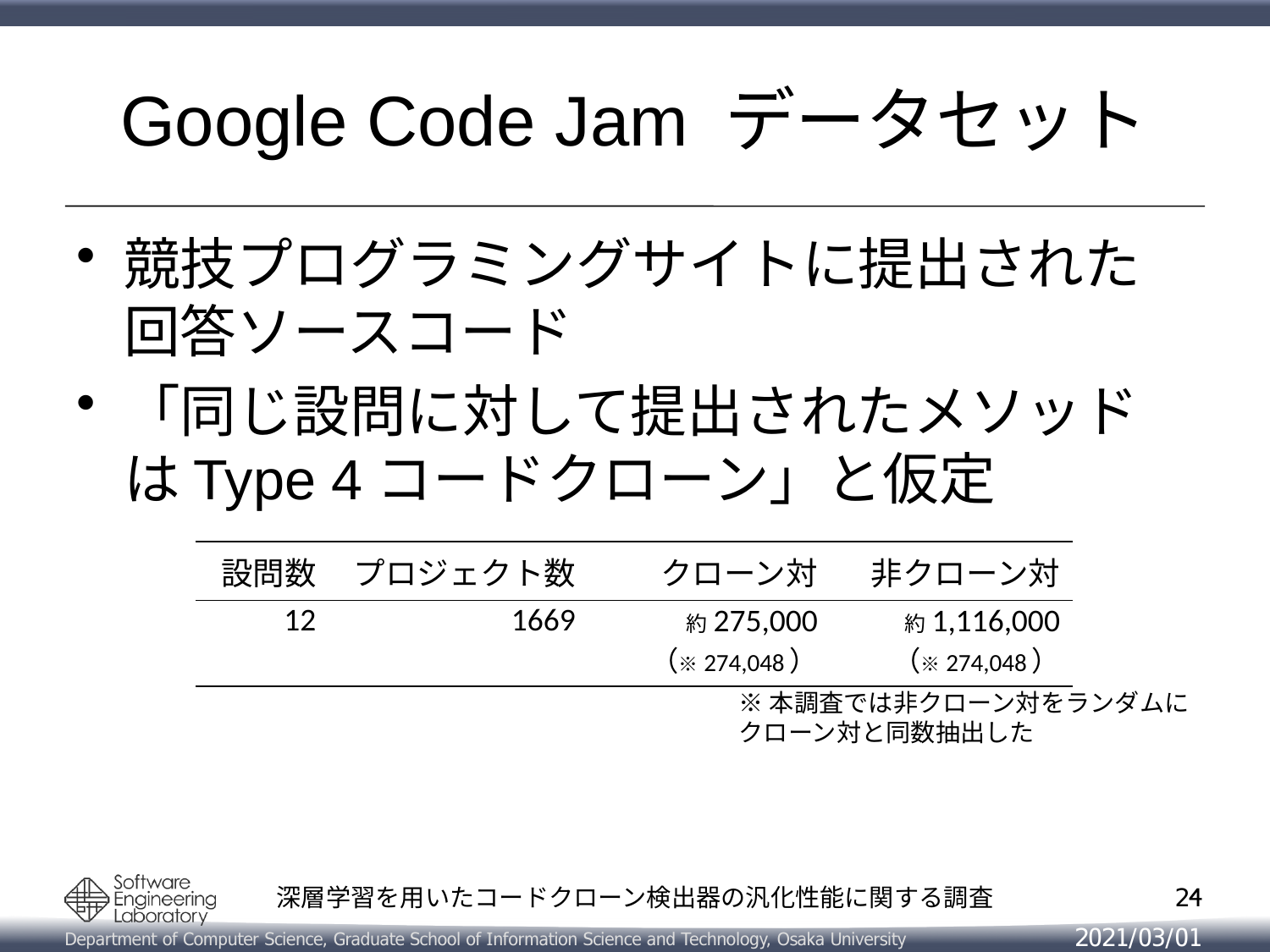

# Google Code Jam データセット
競技プログラミングサイトに提出された回答ソースコード
「同じ設問に対して提出されたメソッドはType 4コードクローン」と仮定
| 設問数 | プロジェクト数 | クローン対 | 非クローン対 |
| --- | --- | --- | --- |
| 12 | 1669 | 約275,000 （※274,048） | 約1,116,000 （※274,048） |
※本調査では非クローン対をランダムに
クローン対と同数抽出した
24
深層学習を用いたコードクローン検出器の汎化性能に関する調査
2021/03/01